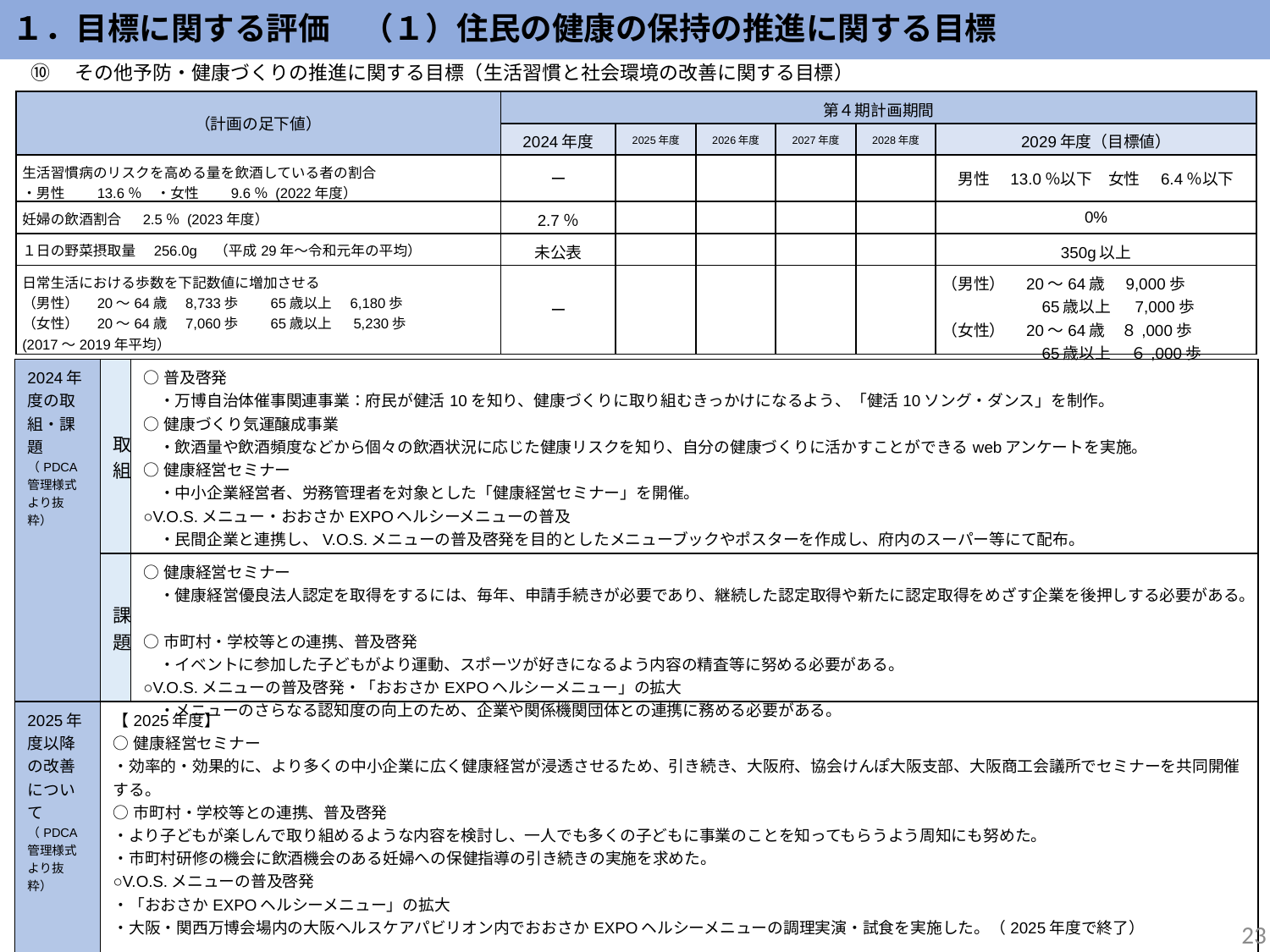

１．目標に関する評価　（１）住民の健康の保持の推進に関する目標
⑩　その他予防・健康づくりの推進に関する目標（生活習慣と社会環境の改善に関する目標）
| （計画の足下値） | 第４期計画期間 |  |  |  |  |  |
| --- | --- | --- | --- | --- | --- | --- |
| 2023年度 （計画の足下値） | 2024年度 | 2025年度 | 2026年度 | 2027年度 | 2028年度 | 2029年度（目標値） |
| 生活習慣病のリスクを高める量を飲酒している者の割合 ・男性　　13.6％　・女性　　9.6％ (2022年度） | ー |  |  |  |  | 男性　13.0％以下　女性　6.4％以下 |
| 妊婦の飲酒割合 　2.5％ (2023年度） | 2.7％ |  |  |  |  | 0% |
| １日の野菜摂取量　256.0g　（平成29年～令和元年の平均） | 未公表 |  |  |  |  | 350g以上 |
| 日常生活における歩数を下記数値に増加させる （男性）　20～64歳　8,733歩　　65歳以上　6,180歩 （女性）　20～64歳　7,060歩　　65歳以上　 5,230歩 (2017～2019年平均） | ー |  |  |  |  | （男性）　20～64歳　9,000歩 　　　　　　65歳以上　 7,000歩 （女性）　20～64歳　８,000歩　 　　　　　　65歳以上　 ６,000歩 |
| 2024年度の取組・課題 （PDCA管理様式より抜粋） | 取組 | ○普及啓発 　・万博自治体催事関連事業：府民が健活10を知り、健康づくりに取り組むきっかけになるよう、「健活10ソング・ダンス」を制作。 ○健康づくり気運醸成事業 　・飲酒量や飲酒頻度などから個々の飲酒状況に応じた健康リスクを知り、自分の健康づくりに活かすことができるwebアンケートを実施。 ○健康経営セミナー 　・中小企業経営者、労務管理者を対象とした「健康経営セミナー」を開催。 ○V.O.S.メニュー・おおさかEXPOヘルシーメニューの普及 　・民間企業と連携し、V.O.S.メニューの普及啓発を目的としたメニューブックやポスターを作成し、府内のスーパー等にて配布。 |
| --- | --- | --- |
|  | 課題 | ○健康経営セミナー 　・健康経営優良法人認定を取得をするには、毎年、申請手続きが必要であり、継続した認定取得や新たに認定取得をめざす企業を後押しする必要がある。 ○市町村・学校等との連携、普及啓発 　・イベントに参加した子どもがより運動、スポーツが好きになるよう内容の精査等に努める必要がある。 ○V.O.S.メニューの普及啓発・「おおさかEXPOヘルシーメニュー」の拡大 　・メニューのさらなる認知度の向上のため、企業や関係機関団体との連携に務める必要がある。 |
| 2025年度以降の改善について （PDCA管理様式より抜粋） | 【2025年度】 ○健康経営セミナー ・効率的・効果的に、より多くの中小企業に広く健康経営が浸透させるため、引き続き、大阪府、協会けんぽ大阪支部、大阪商工会議所でセミナーを共同開催する。 ○市町村・学校等との連携、普及啓発 ・より子どもが楽しんで取り組めるような内容を検討し、一人でも多くの子どもに事業のことを知ってもらうよう周知にも努めた。 ・市町村研修の機会に飲酒機会のある妊婦への保健指導の引き続きの実施を求めた。 ○V.O.S.メニューの普及啓発 ・「おおさかEXPOヘルシーメニュー」の拡大 ・大阪・関西万博会場内の大阪ヘルスケアパビリオン内でおおさかEXPOヘルシーメニューの調理実演・試食を実施した。（2025年度で終了） 【2026年度以降の取組み】 ・2025年度に引き続き上記取り組みを実施 |  |
23